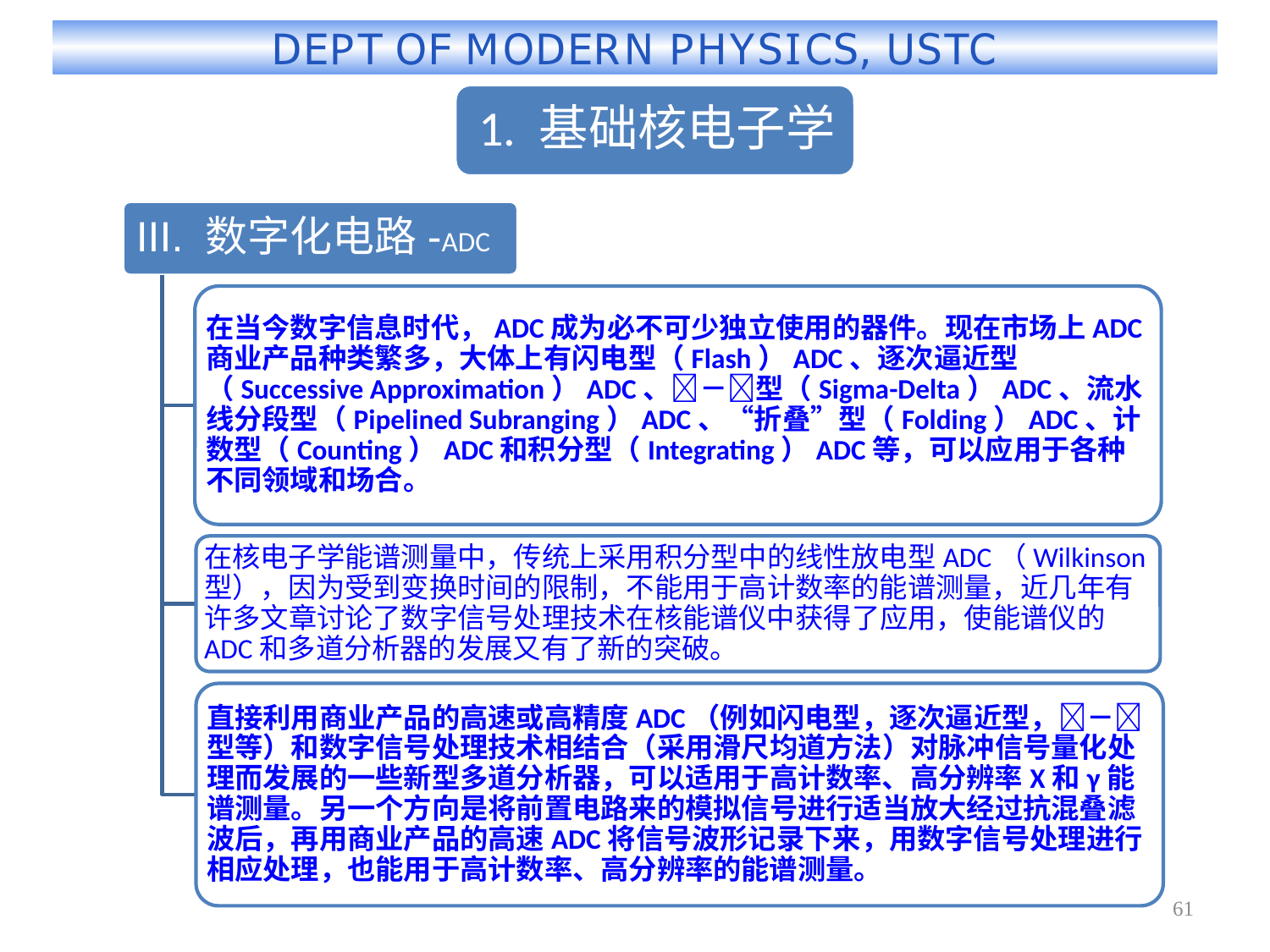

1. 基础核电子学
III. 数字化电路-ADC
在当今数字信息时代，ADC成为必不可少独立使用的器件。现在市场上ADC商业产品种类繁多，大体上有闪电型（Flash）ADC、逐次逼近型（Successive Approximation）ADC、Σ－Δ型（Sigma-Delta）ADC、流水线分段型（Pipelined Subranging）ADC、“折叠”型（Folding）ADC、计数型（Counting）ADC和积分型（Integrating）ADC等，可以应用于各种不同领域和场合。
在核电子学能谱测量中，传统上采用积分型中的线性放电型ADC（Wilkinson型），因为受到变换时间的限制，不能用于高计数率的能谱测量，近几年有许多文章讨论了数字信号处理技术在核能谱仪中获得了应用，使能谱仪的ADC和多道分析器的发展又有了新的突破。
直接利用商业产品的高速或高精度ADC（例如闪电型，逐次逼近型，Σ－Δ型等）和数字信号处理技术相结合（采用滑尺均道方法）对脉冲信号量化处理而发展的一些新型多道分析器，可以适用于高计数率、高分辨率X和γ能谱测量。另一个方向是将前置电路来的模拟信号进行适当放大经过抗混叠滤波后，再用商业产品的高速ADC将信号波形记录下来，用数字信号处理进行相应处理，也能用于高计数率、高分辨率的能谱测量。
61